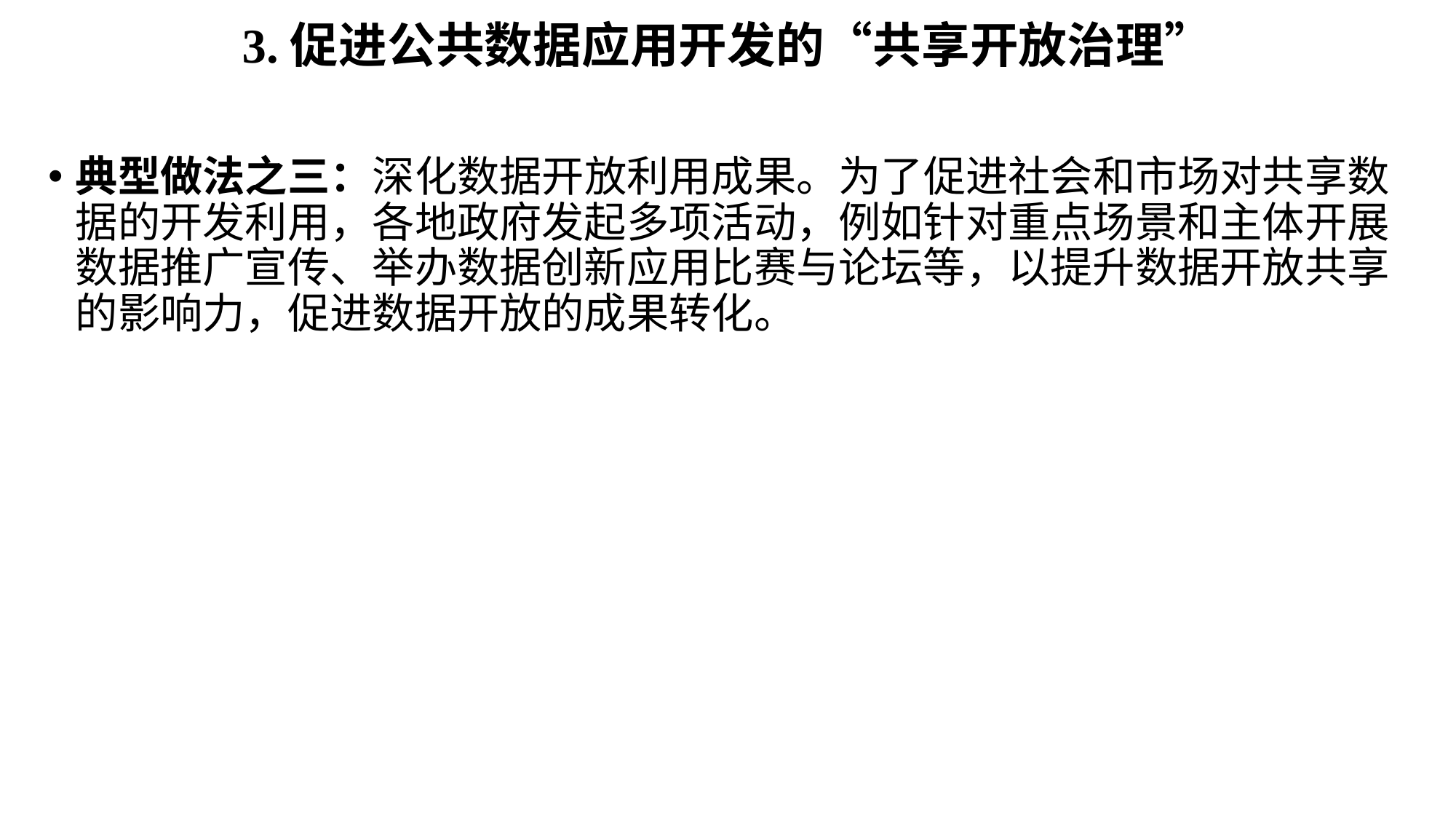

# 3.促进公共数据应用开发的“共享开放治理”
典型做法之三：深化数据开放利用成果。为了促进社会和市场对共享数据的开发利用，各地政府发起多项活动，例如针对重点场景和主体开展数据推广宣传、举办数据创新应用比赛与论坛等，以提升数据开放共享的影响力，促进数据开放的成果转化。